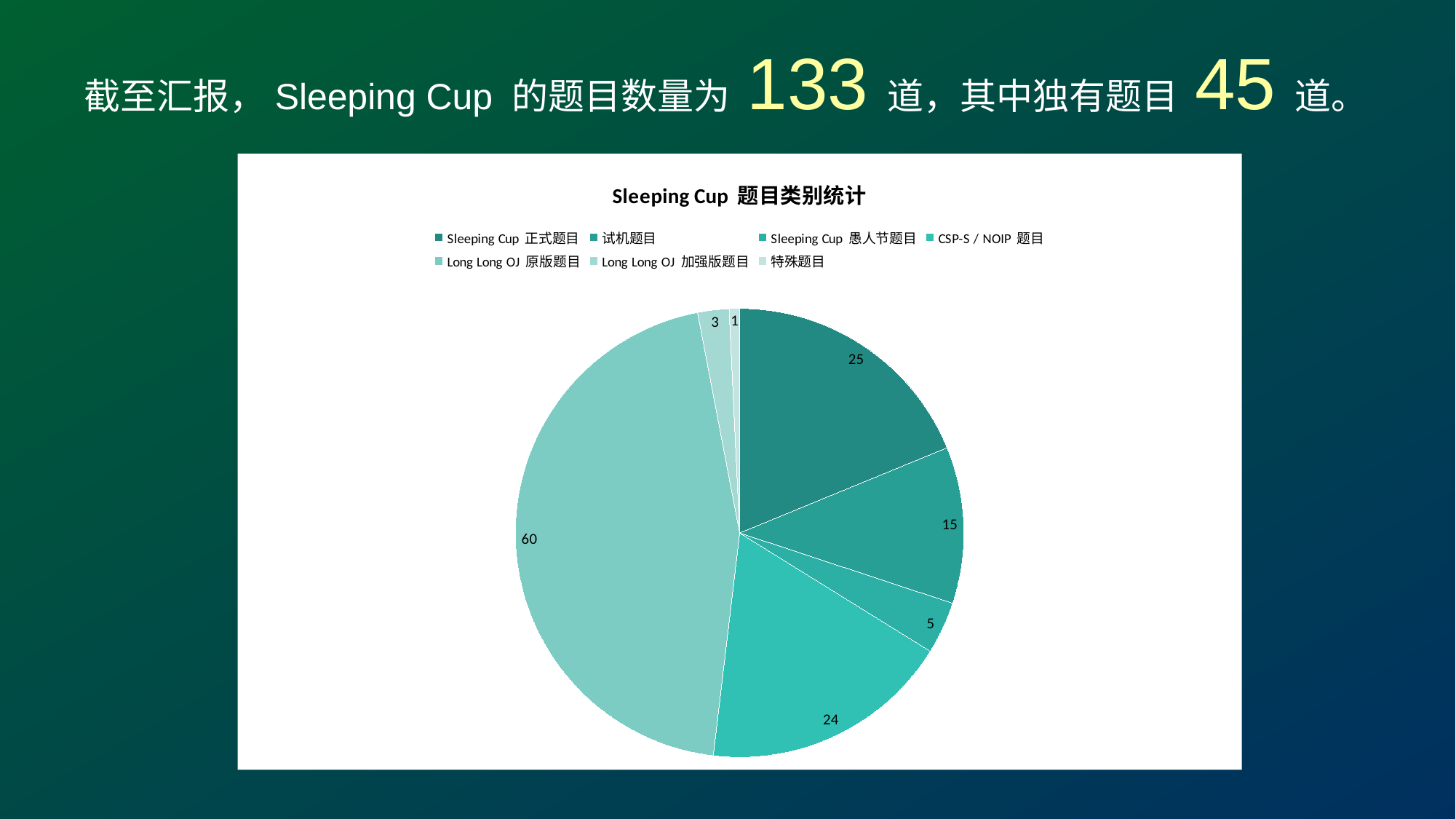

截至汇报，Sleeping Cup 的题目数量为 133 道，其中独有题目 45 道。

### Chart:

| Category | Sleeping Cup 题目类别统计 |
|---|---|
| Sleeping Cup 正式题目 | 25.0 |
| 试机题目 | 15.0 |
| Sleeping Cup 愚人节题目 | 5.0 |
| CSP-S / NOIP 题目 | 24.0 |
| Long Long OJ 原版题目 | 60.0 |
| Long Long OJ 加强版题目 | 3.0 |
| 特殊题目 | 1.0 |